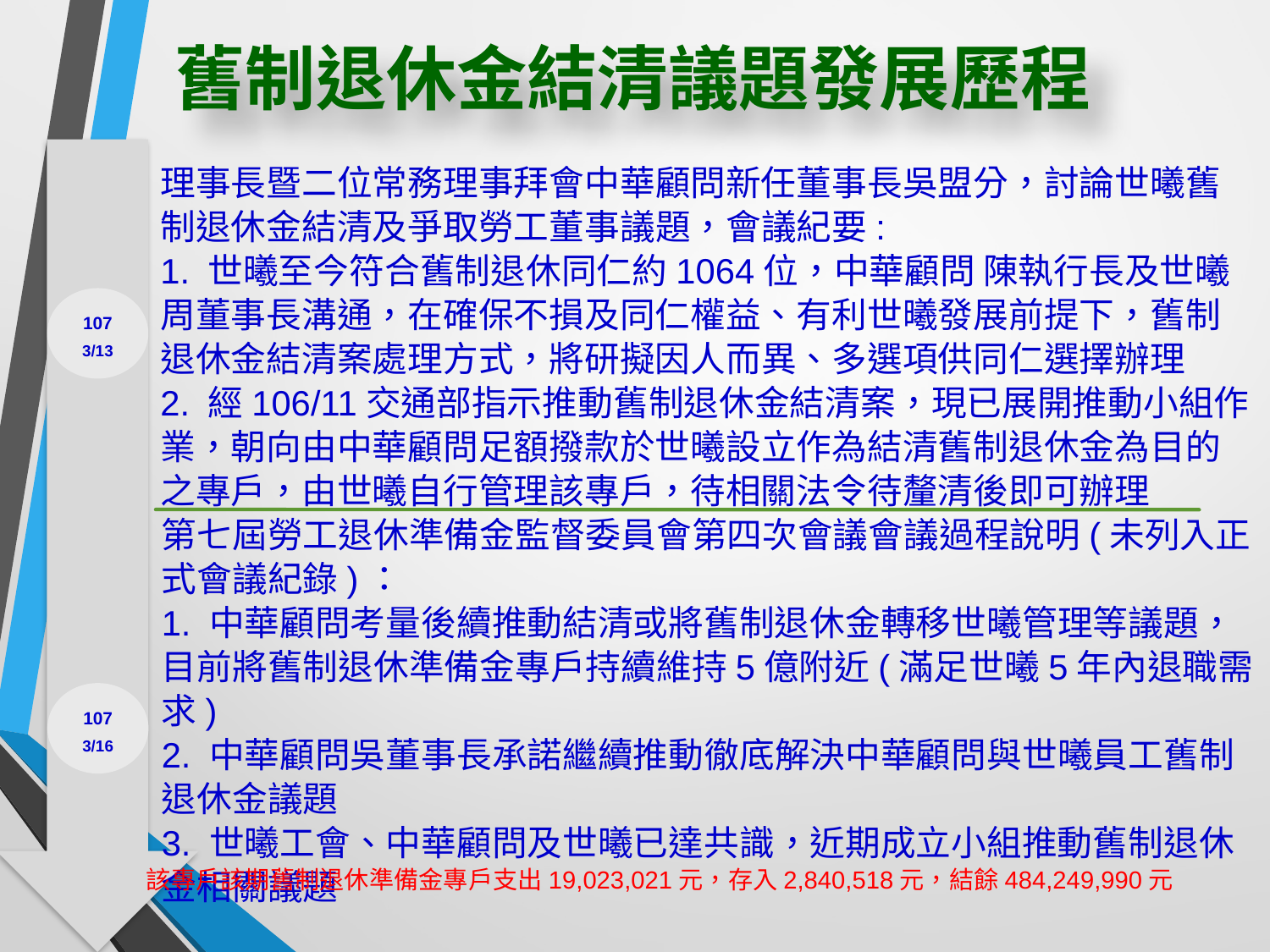

舊制退休金結清議題發展歷程
理事長暨二位常務理事拜會中華顧問新任董事長吳盟分，討論世曦舊制退休金結清及爭取勞工董事議題，會議紀要:
1. 世曦至今符合舊制退休同仁約1064位，中華顧問 陳執行長及世曦 周董事長溝通，在確保不損及同仁權益、有利世曦發展前提下，舊制退休金結清案處理方式，將研擬因人而異、多選項供同仁選擇辦理
2. 經106/11交通部指示推動舊制退休金結清案，現已展開推動小組作業，朝向由中華顧問足額撥款於世曦設立作為結清舊制退休金為目的之專戶，由世曦自行管理該專戶，待相關法令待釐清後即可辦理

107
3/13
第七屆勞工退休準備金監督委員會第四次會議會議過程說明(未列入正式會議紀錄)：
1. 中華顧問考量後續推動結清或將舊制退休金轉移世曦管理等議題，目前將舊制退休準備金專戶持續維持5億附近(滿足世曦5年內退職需求)
2. 中華顧問吳董事長承諾繼續推動徹底解決中華顧問與世曦員工舊制退休金議題
3. 世曦工會、中華顧問及世曦已達共識，近期成立小組推動舊制退休金相關議題
107
3/16
該專戶該期舊制退休準備金專戶支出19,023,021元，存入2,840,518元，結餘484,249,990元